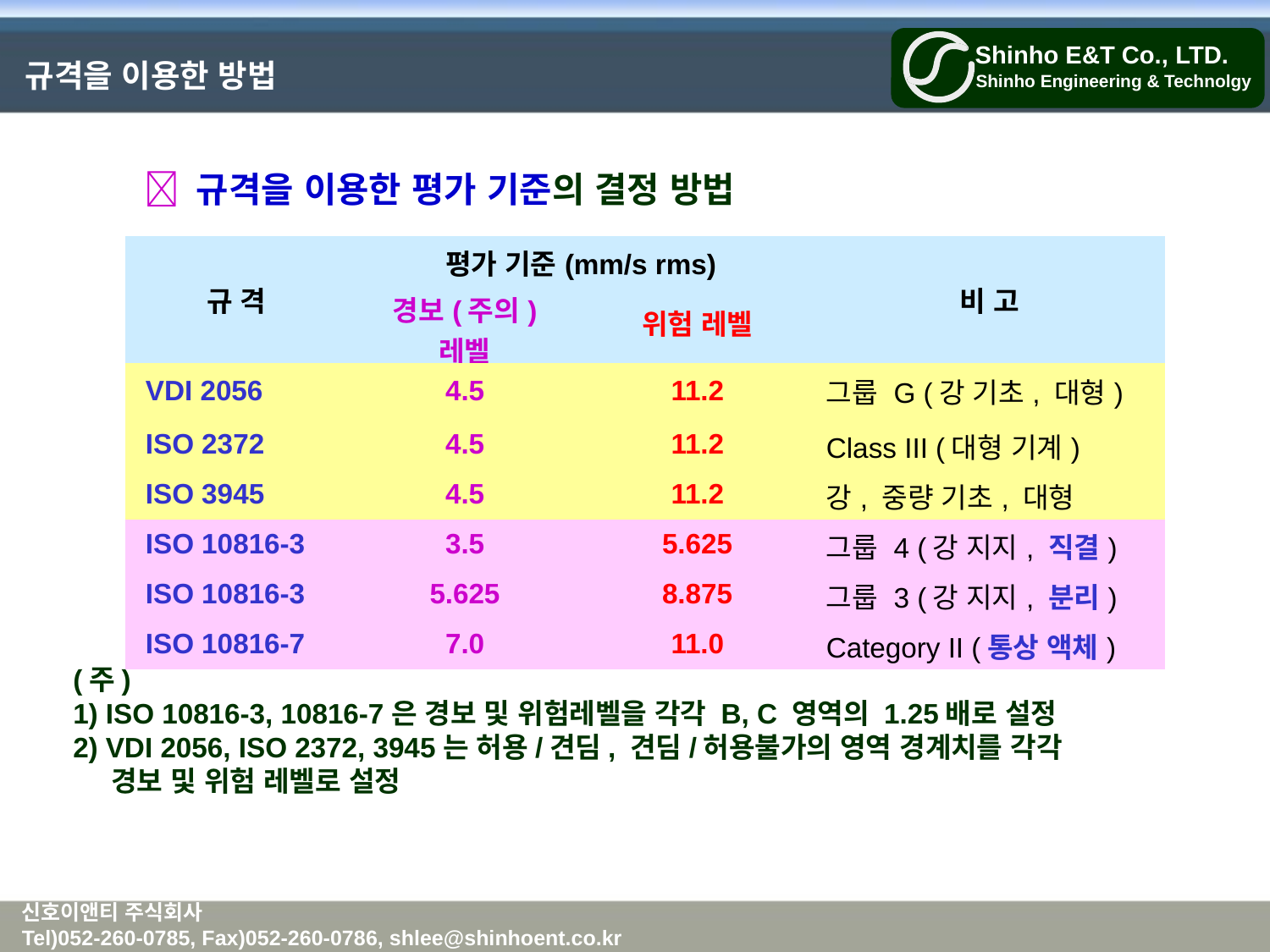

규격을 이용한 방법
♣ 규격을 이용한 평가 기준의 결정 방법
| 규 격 | 평가 기준(mm/s rms) |  | 비 고 |
| --- | --- | --- | --- |
|  | 경보(주의) 레벨 | 위험 레벨 |  |
| VDI 2056 | 4.5 | 11.2 | 그룹 G (강 기초, 대형) |
| ISO 2372 | 4.5 | 11.2 | Class III (대형 기계) |
| ISO 3945 | 4.5 | 11.2 | 강, 중량 기초, 대형 |
| ISO 10816-3 | 3.5 | 5.625 | 그룹 4 (강 지지, 직결) |
| ISO 10816-3 | 5.625 | 8.875 | 그룹 3 (강 지지, 분리) |
| ISO 10816-7 | 7.0 | 11.0 | Category II (통상 액체) |

(주)
1) ISO 10816-3, 10816-7은 경보 및 위험레벨을 각각 B, C 영역의 1.25배로 설정
2) VDI 2056, ISO 2372, 3945는 허용/견딤, 견딤/허용불가의 영역 경계치를 각각
    경보 및 위험 레벨로 설정